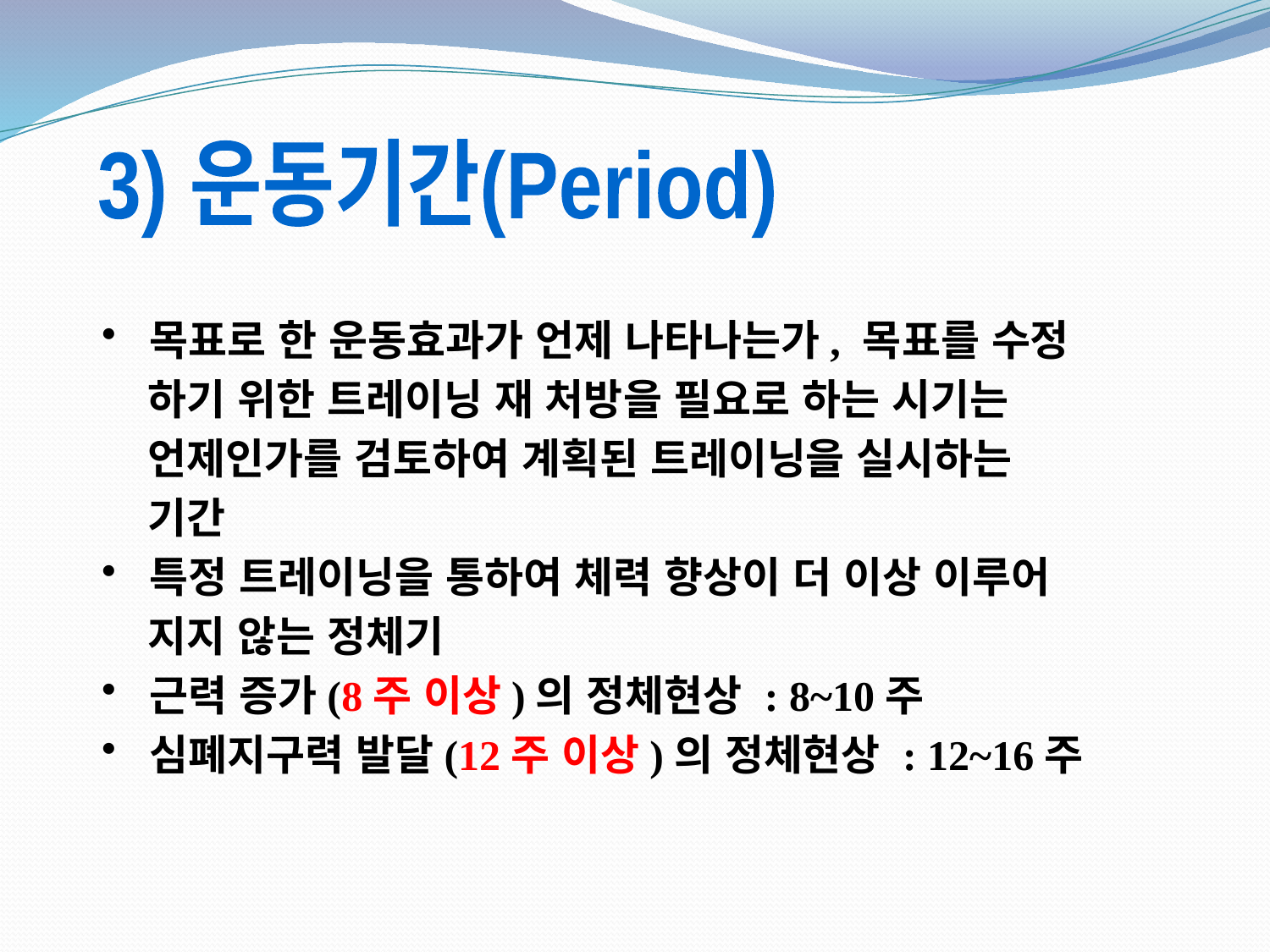

3) 운동기간(Period)
목표로 한 운동효과가 언제 나타나는가, 목표를 수정
   하기 위한 트레이닝 재 처방을 필요로 하는 시기는
   언제인가를 검토하여 계획된 트레이닝을 실시하는
   기간
특정 트레이닝을 통하여 체력 향상이 더 이상 이루어
   지지 않는 정체기
근력 증가(8주 이상)의 정체현상 : 8~10주
심폐지구력 발달(12주 이상)의 정체현상 : 12~16주